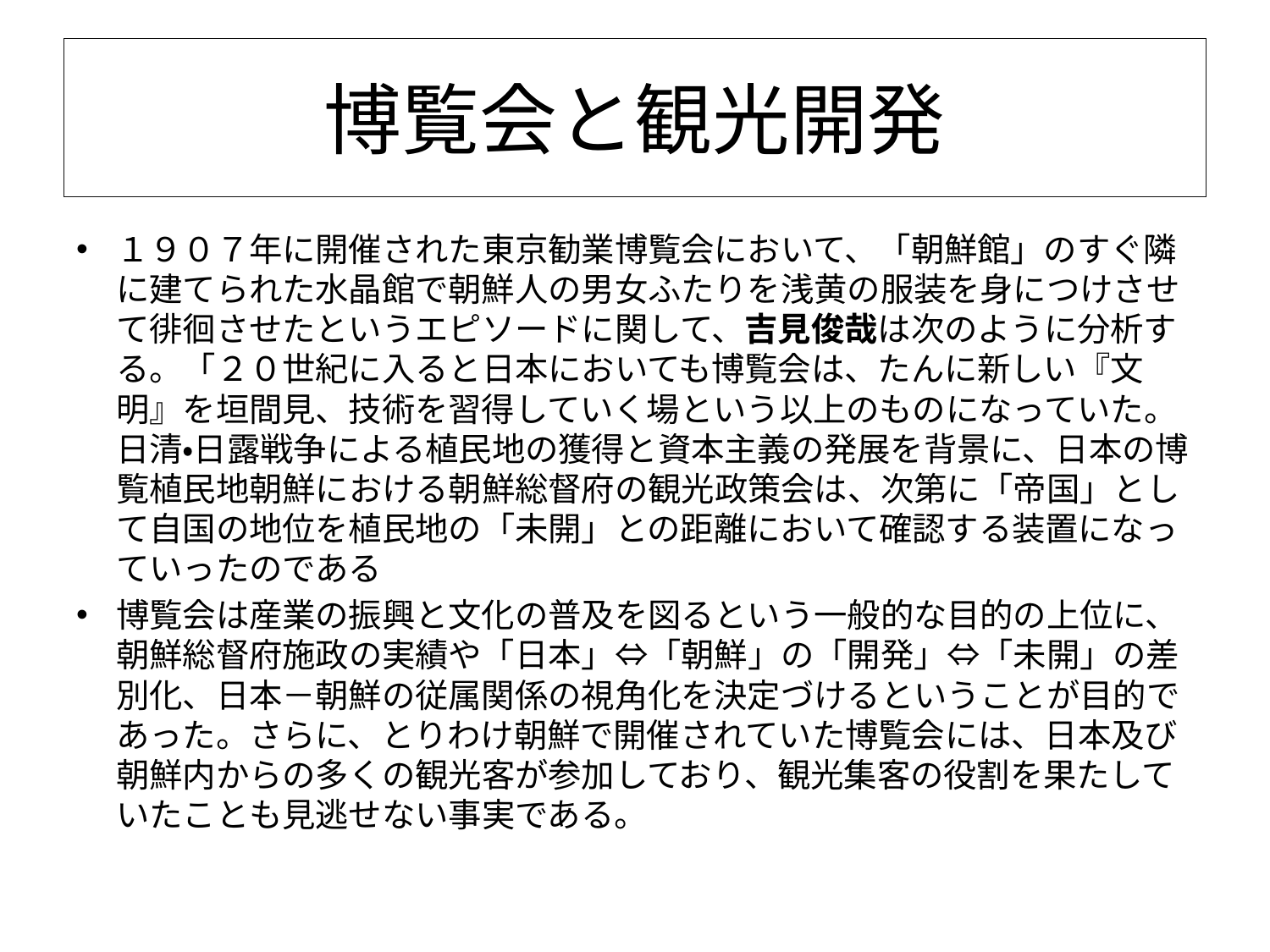

# 博覧会と観光開発
１９０７年に開催された東京勧業博覧会において、「朝鮮館」のすぐ隣に建てられた水晶館で朝鮮人の男女ふたりを浅黄の服装を身につけさせて徘徊させたというエピソードに関して、吉見俊哉は次のように分析する。「２０世紀に入ると日本においても博覧会は、たんに新しい『文明』を垣間見、技術を習得していく場という以上のものになっていた。日清・日露戦争による植民地の獲得と資本主義の発展を背景に、日本の博覧植民地朝鮮における朝鮮総督府の観光政策会は、次第に「帝国」として自国の地位を植民地の「未開」との距離において確認する装置になっていったのである
博覧会は産業の振興と文化の普及を図るという一般的な目的の上位に、朝鮮総督府施政の実績や「日本」⇔「朝鮮」の「開発」⇔「未開」の差別化、日本－朝鮮の従属関係の視角化を決定づけるということが目的であった。さらに、とりわけ朝鮮で開催されていた博覧会には、日本及び朝鮮内からの多くの観光客が参加しており、観光集客の役割を果たしていたことも見逃せない事実である。